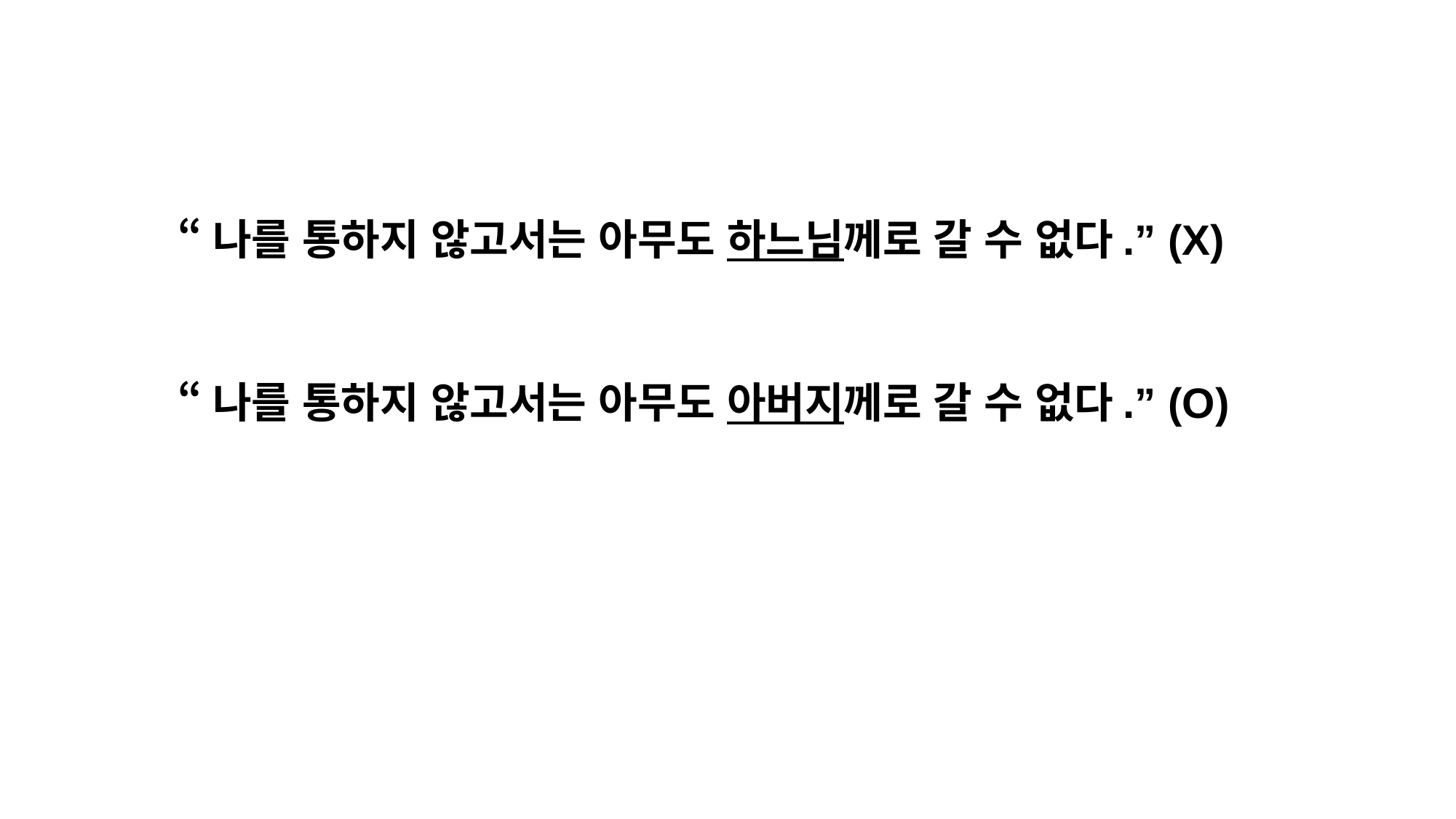

“나를 통하지 않고서는 아무도 하느님께로 갈 수 없다.” (X)

“나를 통하지 않고서는 아무도 아버지께로 갈 수 없다.” (O)